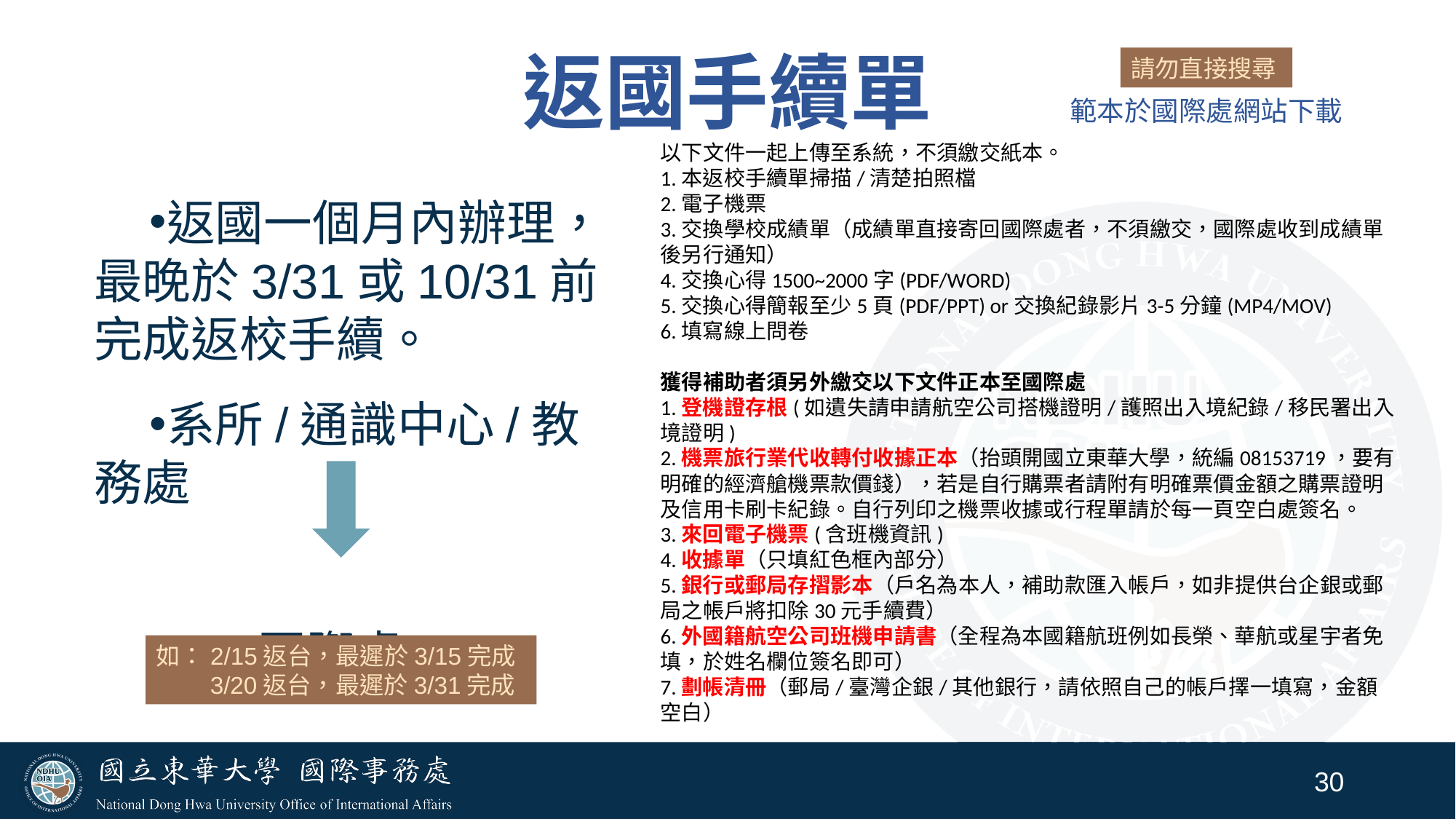

返國手續單
請勿直接搜尋
範本於國際處網站下載
以下文件一起上傳至系統，不須繳交紙本。
1.本返校手續單掃描/清楚拍照檔
2.電子機票
3.交換學校成績單（成績單直接寄回國際處者，不須繳交，國際處收到成績單後另行通知）
4.交換心得1500~2000字(PDF/WORD)
5.交換心得簡報至少5頁(PDF/PPT) or交換紀錄影片3-5分鐘(MP4/MOV)
6.填寫線上問卷

獲得補助者須另外繳交以下文件正本至國際處
1.登機證存根(如遺失請申請航空公司搭機證明/護照出入境紀錄/移民署出入境證明)
2.機票旅行業代收轉付收據正本（抬頭開國立東華大學，統編08153719，要有明確的經濟艙機票款價錢），若是自行購票者請附有明確票價金額之購票證明及信用卡刷卡紀錄。自行列印之機票收據或行程單請於每一頁空白處簽名。
3.來回電子機票(含班機資訊)
4.收據單（只填紅色框內部分）
5.銀行或郵局存摺影本（戶名為本人，補助款匯入帳戶，如非提供台企銀或郵局之帳戶將扣除30元手續費）
6.外國籍航空公司班機申請書（全程為本國籍航班例如長榮、華航或星宇者免填，於姓名欄位簽名即可）
7.劃帳清冊（郵局/臺灣企銀/其他銀行，請依照自己的帳戶擇一填寫，金額空白）
返國一個月內辦理，最晚於3/31或10/31前完成返校手續。
系所/通識中心/教務處

              國際處

如：2/15返台，最遲於3/15完成
        3/20返台，最遲於3/31完成
30